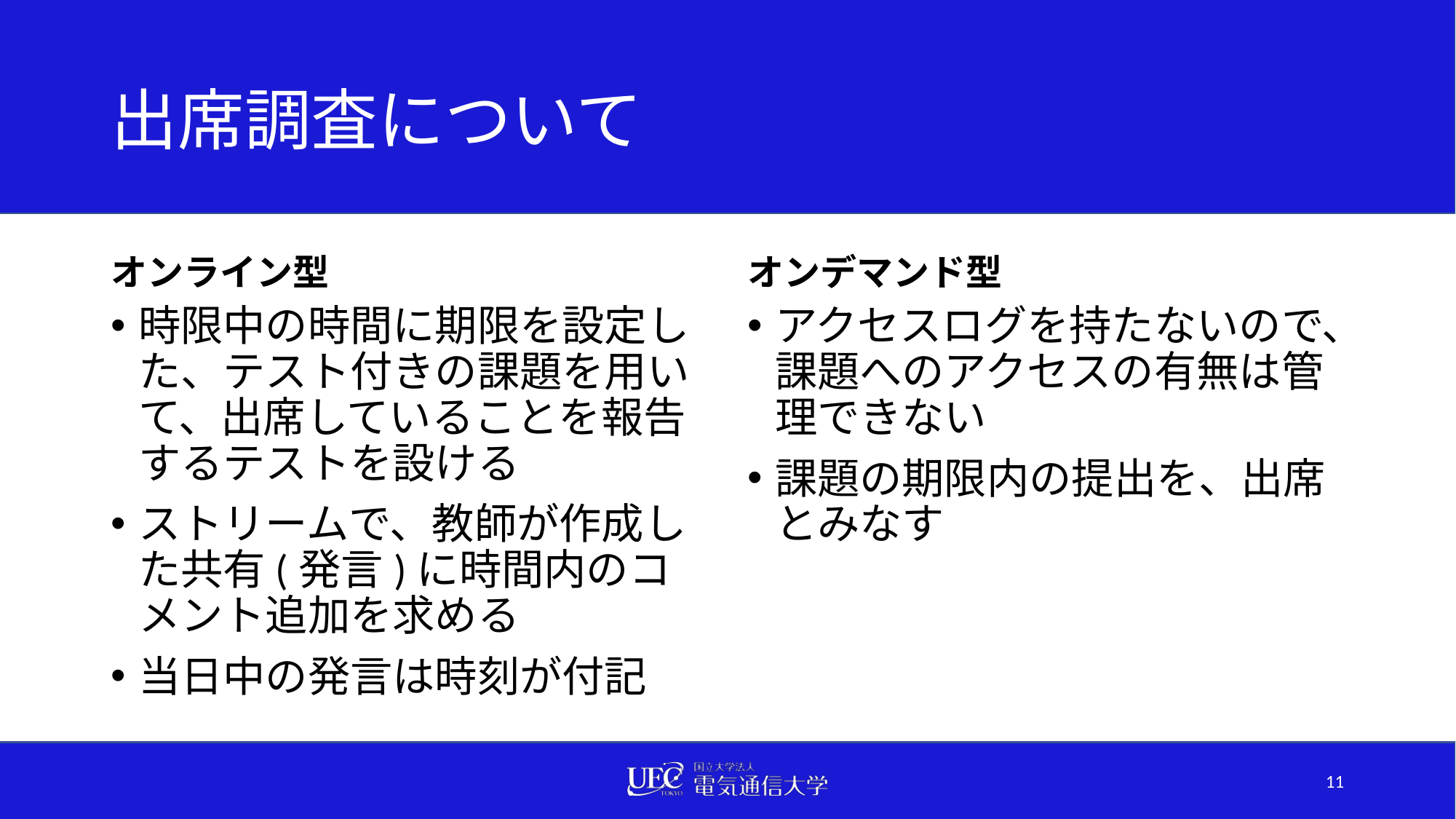

# 出席調査について
オンライン型
オンデマンド型
時限中の時間に期限を設定した、テスト付きの課題を用いて、出席していることを報告するテストを設ける
ストリームで、教師が作成した共有(発言)に時間内のコメント追加を求める
当日中の発言は時刻が付記
アクセスログを持たないので、課題へのアクセスの有無は管理できない
課題の期限内の提出を、出席とみなす
11